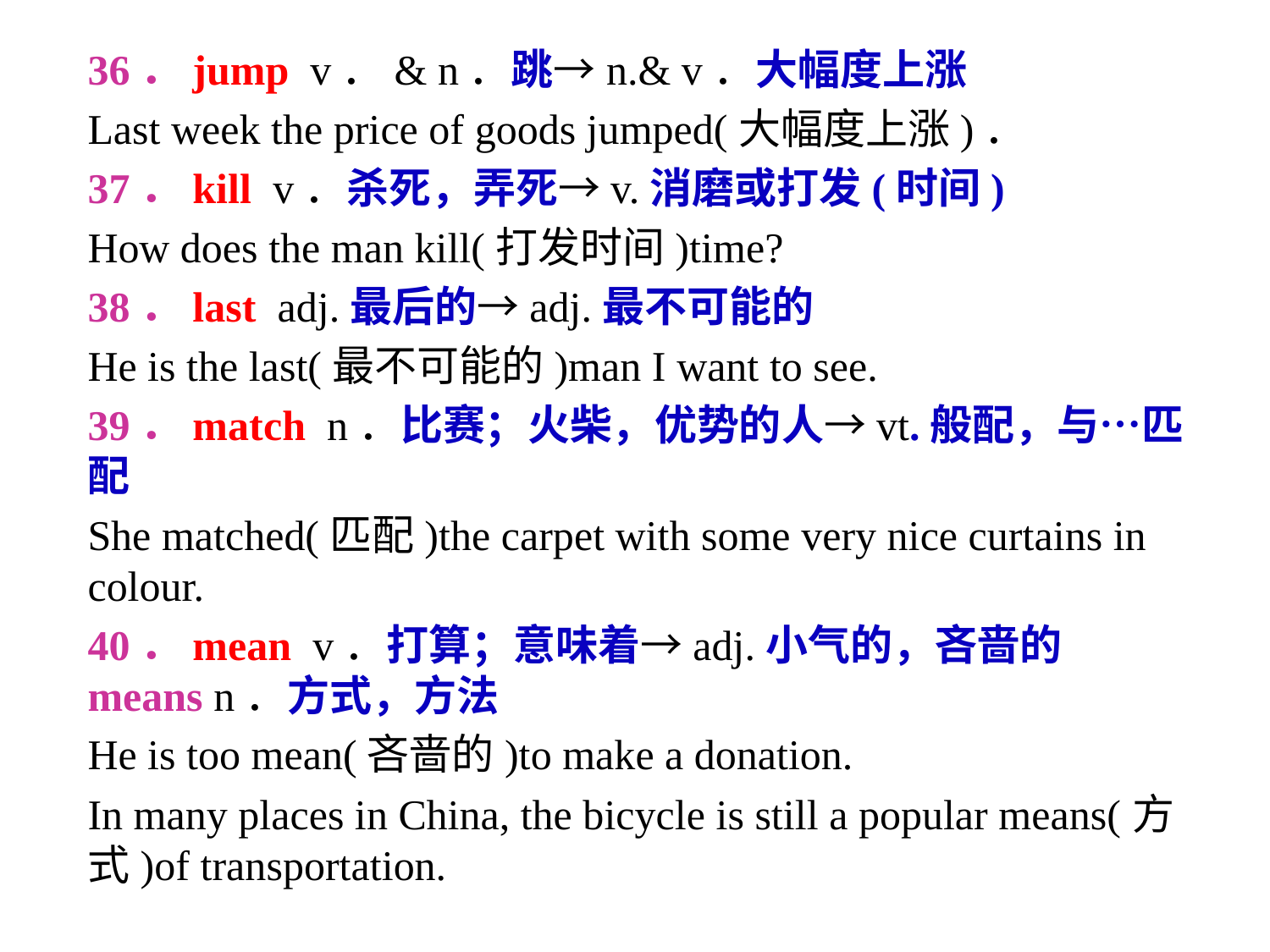

36．jump  v．& n．跳→n.& v．大幅度上涨
Last week the price of goods jumped(大幅度上涨)．
37．kill  v．杀死，弄死→v.消磨或打发(时间)
How does the man kill(打发时间)time?
38．last  adj.最后的→adj.最不可能的
He is the last(最不可能的)man I want to see.
39．match  n．比赛；火柴，优势的人→vt.般配，与…匹配
She matched(匹配)the carpet with some very nice curtains in colour.
40．mean  v．打算；意味着→adj.小气的，吝啬的　means n．方式，方法
He is too mean(吝啬的)to make a donation.
In many places in China, the bicycle is still a popular means(方式)of transportation.